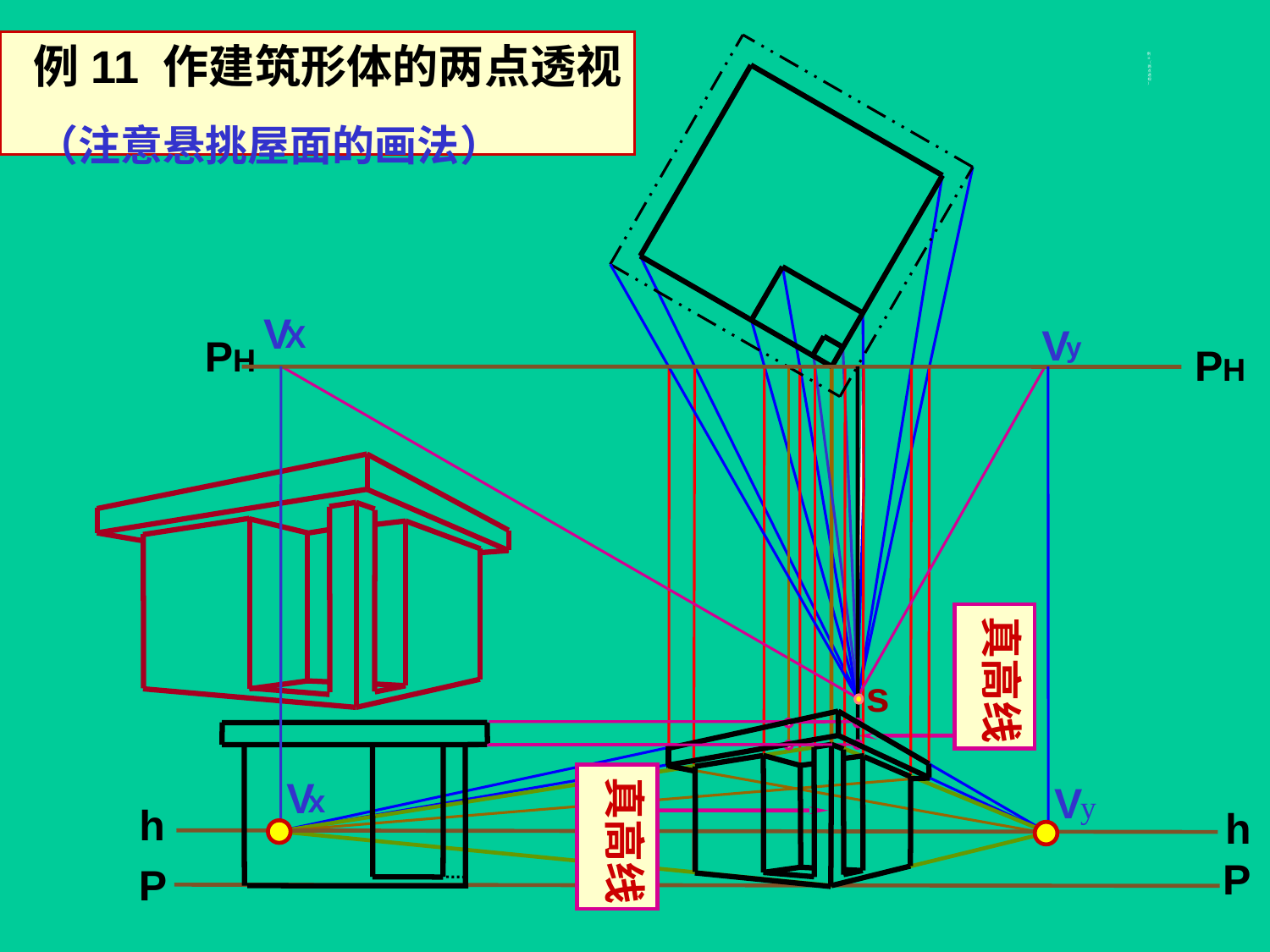

例11 作建筑形体的两点透视

# 例11（两点透视）
（注意悬挑屋面的画法）

V
X

V
y

PH
PH

s

V
x

V
y

真高线

真高线

h
h

P
P